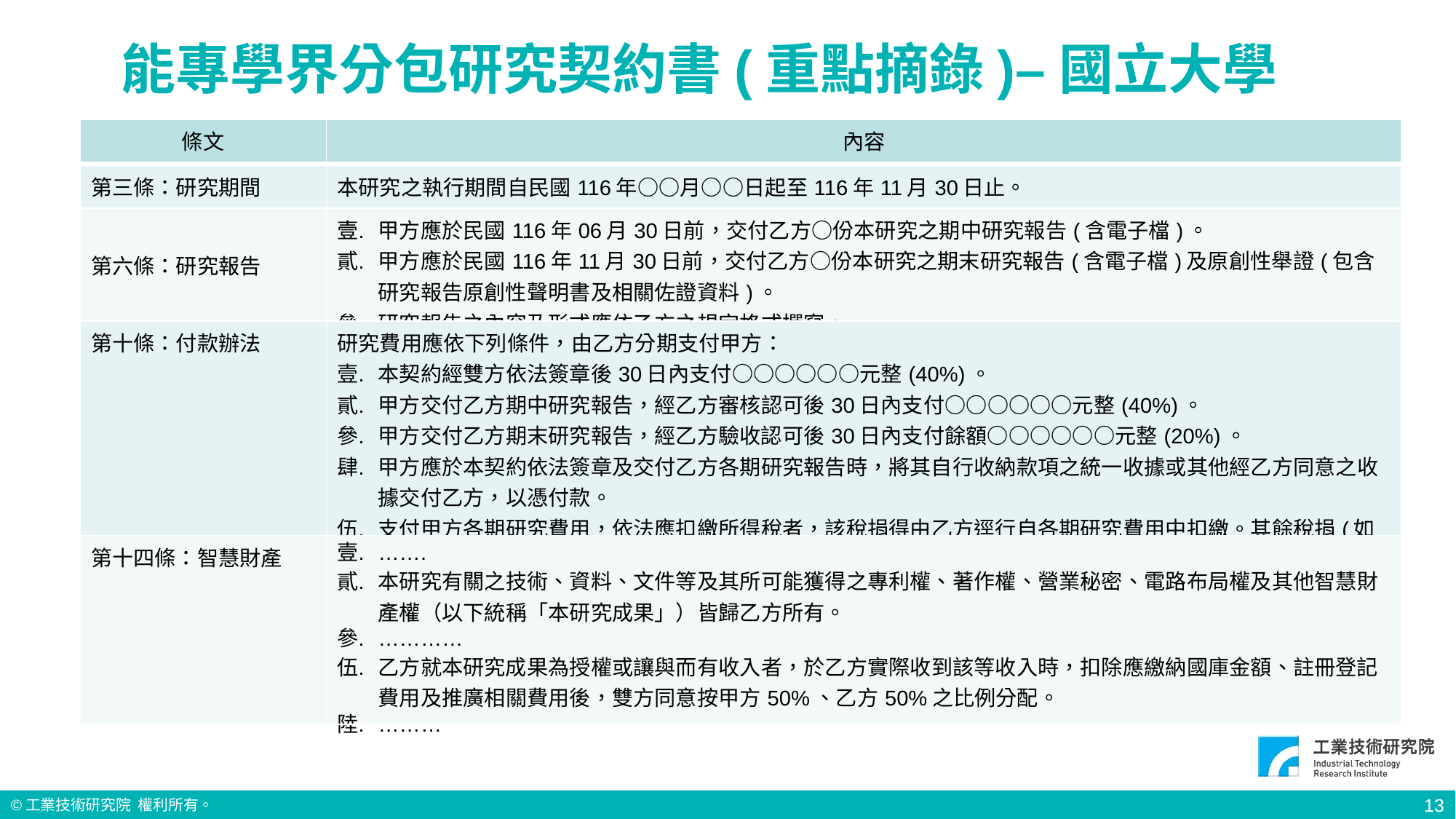

能專學界分包研究契約書(重點摘錄)–國立大學
| 條文 | 內容 |
| --- | --- |
| 第三條：研究期間 | 本研究之執行期間自民國116年○○月○○日起至116年11月30日止。 |
| 第六條：研究報告 | 甲方應於民國116年06月30日前，交付乙方○份本研究之期中研究報告(含電子檔)。 甲方應於民國116年11月30日前，交付乙方○份本研究之期末研究報告(含電子檔)及原創性舉證(包含研究報告原創性聲明書及相關佐證資料)。 研究報告之內容及形式應依乙方之規定格式撰寫。 |
| 第十條：付款辦法 | 研究費用應依下列條件，由乙方分期支付甲方： 本契約經雙方依法簽章後30日內支付○○○○○○元整(40%)。 甲方交付乙方期中研究報告，經乙方審核認可後30日內支付○○○○○○元整(40%)。 甲方交付乙方期末研究報告，經乙方驗收認可後30日內支付餘額○○○○○○元整(20%)。 甲方應於本契約依法簽章及交付乙方各期研究報告時，將其自行收納款項之統一收據或其他經乙方同意之收據交付乙方，以憑付款。 支付甲方各期研究費用，依法應扣繳所得稅者，該稅捐得由乙方逕行自各期研究費用中扣繳。其餘稅捐(如營業稅、印花稅)應由甲方自行支付。若因政府稅賦規定修訂致稅額更動，不另退稅。 |
| 第十四條：智慧財產 | ……. 本研究有關之技術、資料、文件等及其所可能獲得之專利權、著作權、營業秘密、電路布局權及其他智慧財產權（以下統稱「本研究成果」）皆歸乙方所有。 ………… 乙方就本研究成果為授權或讓與而有收入者，於乙方實際收到該等收入時，扣除應繳納國庫金額、註冊登記費用及推廣相關費用後，雙方同意按甲方50%、乙方50%之比例分配。 ……… |
13